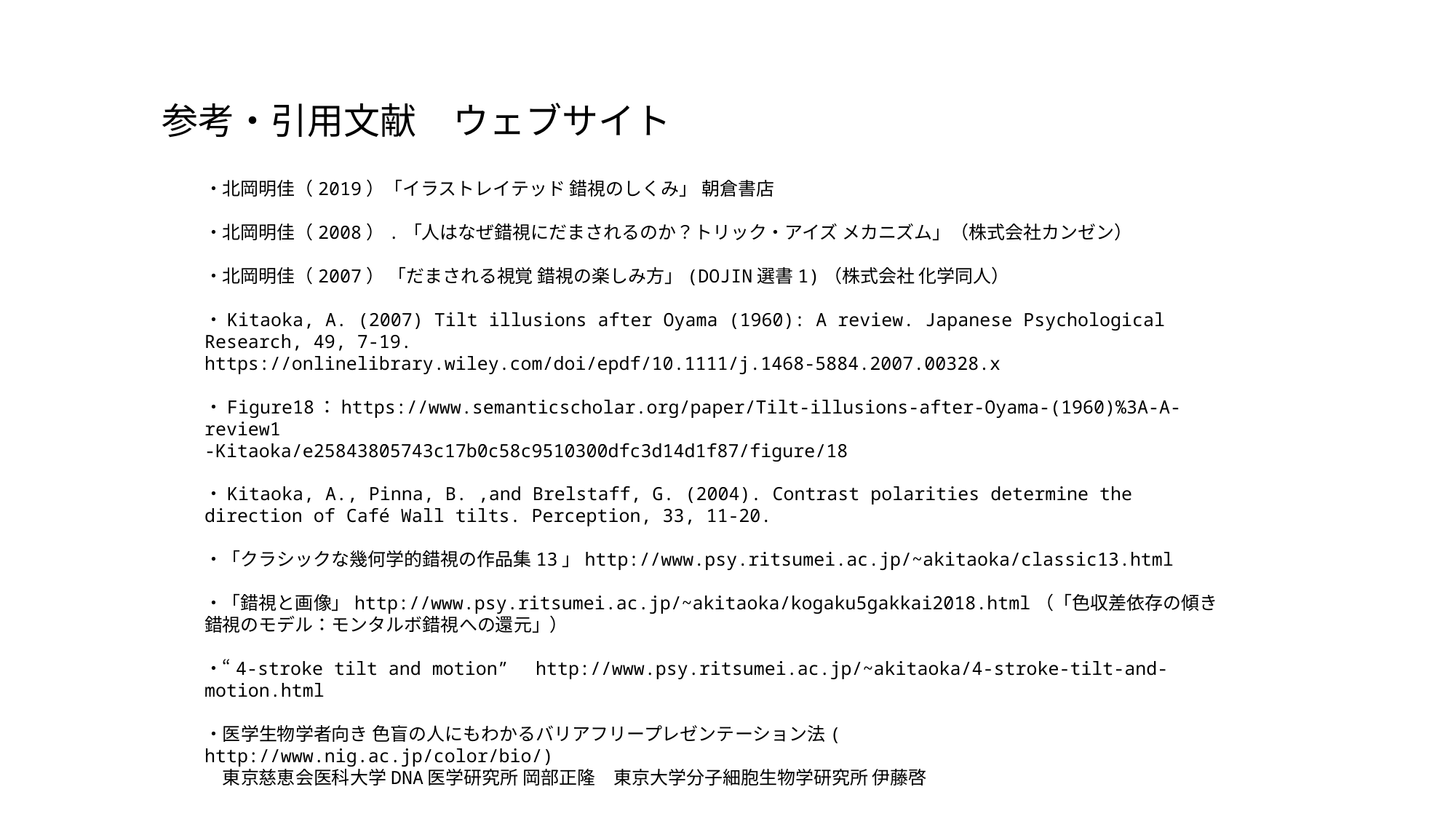

参考・引用文献　ウェブサイト
・北岡明佳（2019）「イラストレイテッド 錯視のしくみ」 朝倉書店

・北岡明佳（2008）.「人はなぜ錯視にだまされるのか？トリック・アイズ メカニズム」（株式会社カンゼン）

・北岡明佳（2007） 「だまされる視覚 錯視の楽しみ方」(DOJIN選書1)（株式会社 化学同人）

・Kitaoka, A. (2007) Tilt illusions after Oyama (1960): A review. Japanese Psychological Research, 49, 7-19.
https://onlinelibrary.wiley.com/doi/epdf/10.1111/j.1468-5884.2007.00328.x

・Figure18：https://www.semanticscholar.org/paper/Tilt-illusions-after-Oyama-(1960)%3A-A-review1
-Kitaoka/e25843805743c17b0c58c9510300dfc3d14d1f87/figure/18

・Kitaoka, A., Pinna, B. ,and Brelstaff, G. (2004). Contrast polarities determine the direction of Café Wall tilts. Perception, 33, 11-20.

・「クラシックな幾何学的錯視の作品集13」http://www.psy.ritsumei.ac.jp/~akitaoka/classic13.html

・「錯視と画像」http://www.psy.ritsumei.ac.jp/~akitaoka/kogaku5gakkai2018.html（「色収差依存の傾き錯視のモデル：モンタルボ錯視への還元」）

・“4-stroke tilt and motion”　http://www.psy.ritsumei.ac.jp/~akitaoka/4-stroke-tilt-and-motion.html

・医学生物学者向き 色盲の人にもわかるバリアフリープレゼンテーション法( http://www.nig.ac.jp/color/bio/)
　東京慈恵会医科大学DNA医学研究所 岡部正隆　東京大学分子細胞生物学研究所 伊藤啓